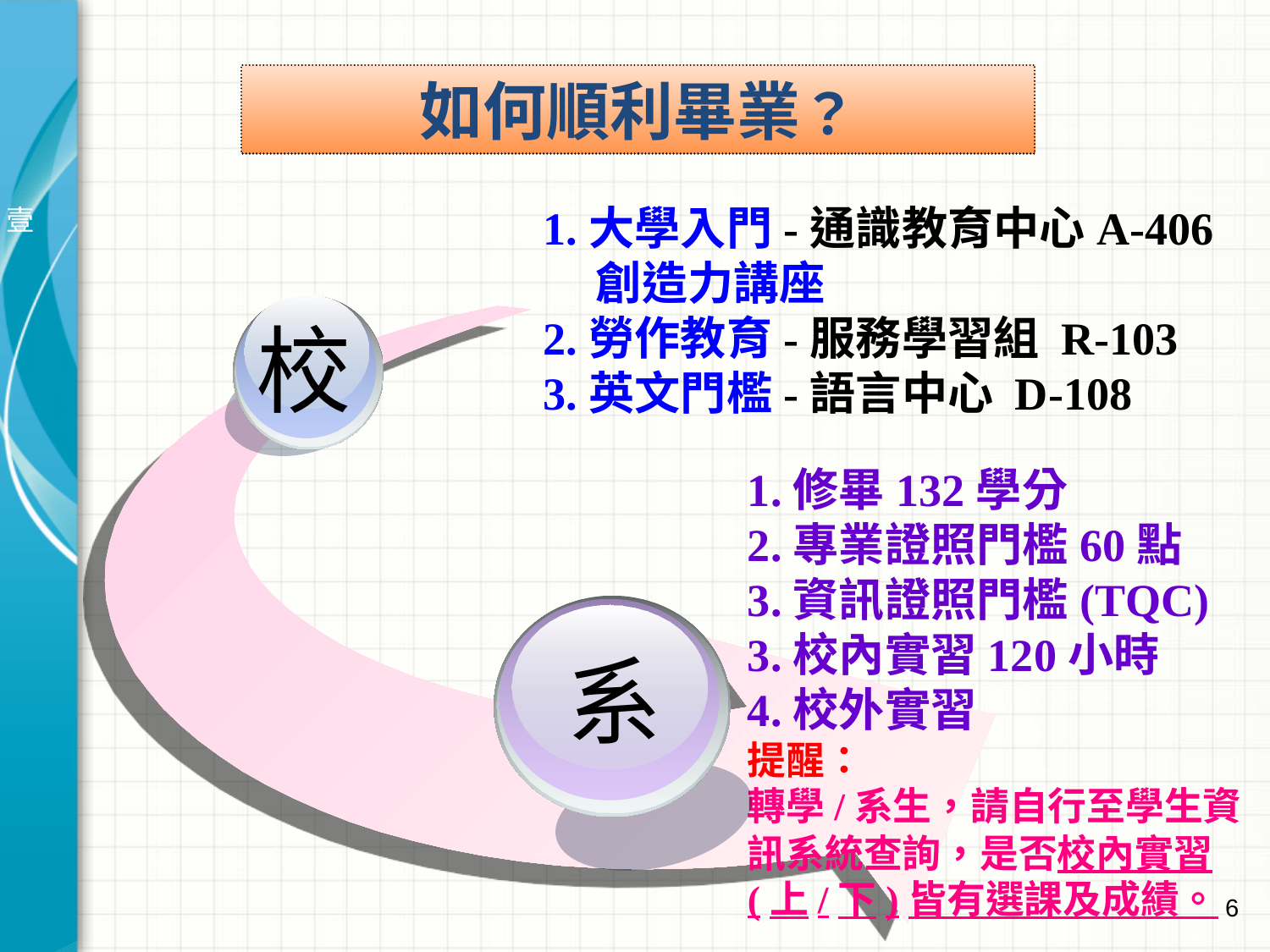

如何順利畢業？
1.大學入門-通識教育中心A-406
    創造力講座
2.勞作教育-服務學習組 R-103
3.英文門檻-語言中心 D-108
壹

校

1.修畢132學分
2.專業證照門檻60點
3.資訊證照門檻(TQC)
3.校內實習120小時
4.校外實習
提醒：
轉學/系生，請自行至學生資訊系統查詢，是否校內實習(上/下)皆有選課及成績。

系

6